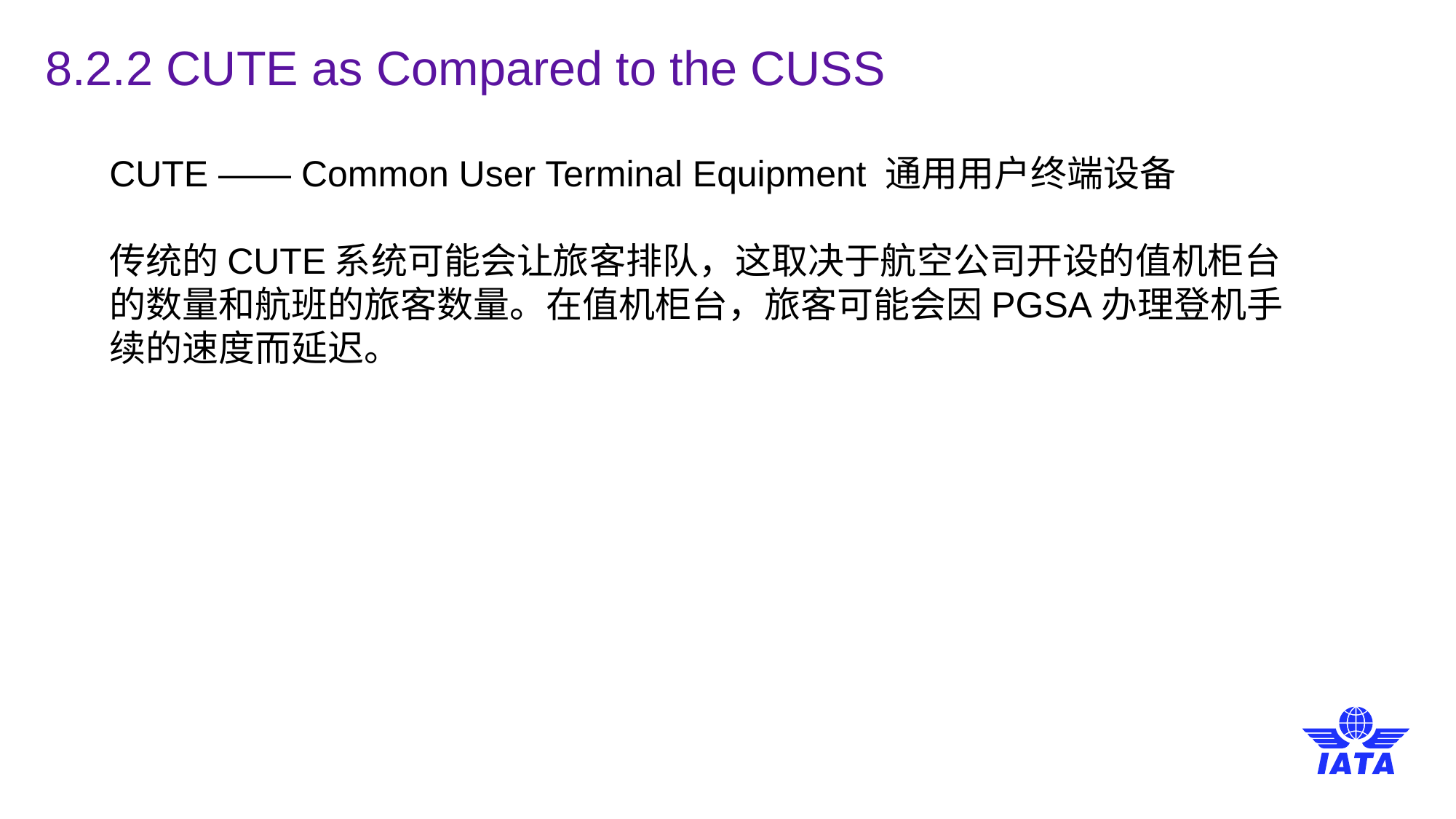

# 8.2.2 CUTE as Compared to the CUSS
CUTE —— Common User Terminal Equipment 通用用户终端设备

传统的CUTE系统可能会让旅客排队，这取决于航空公司开设的值机柜台的数量和航班的旅客数量。在值机柜台，旅客可能会因PGSA办理登机手续的速度而延迟。
20